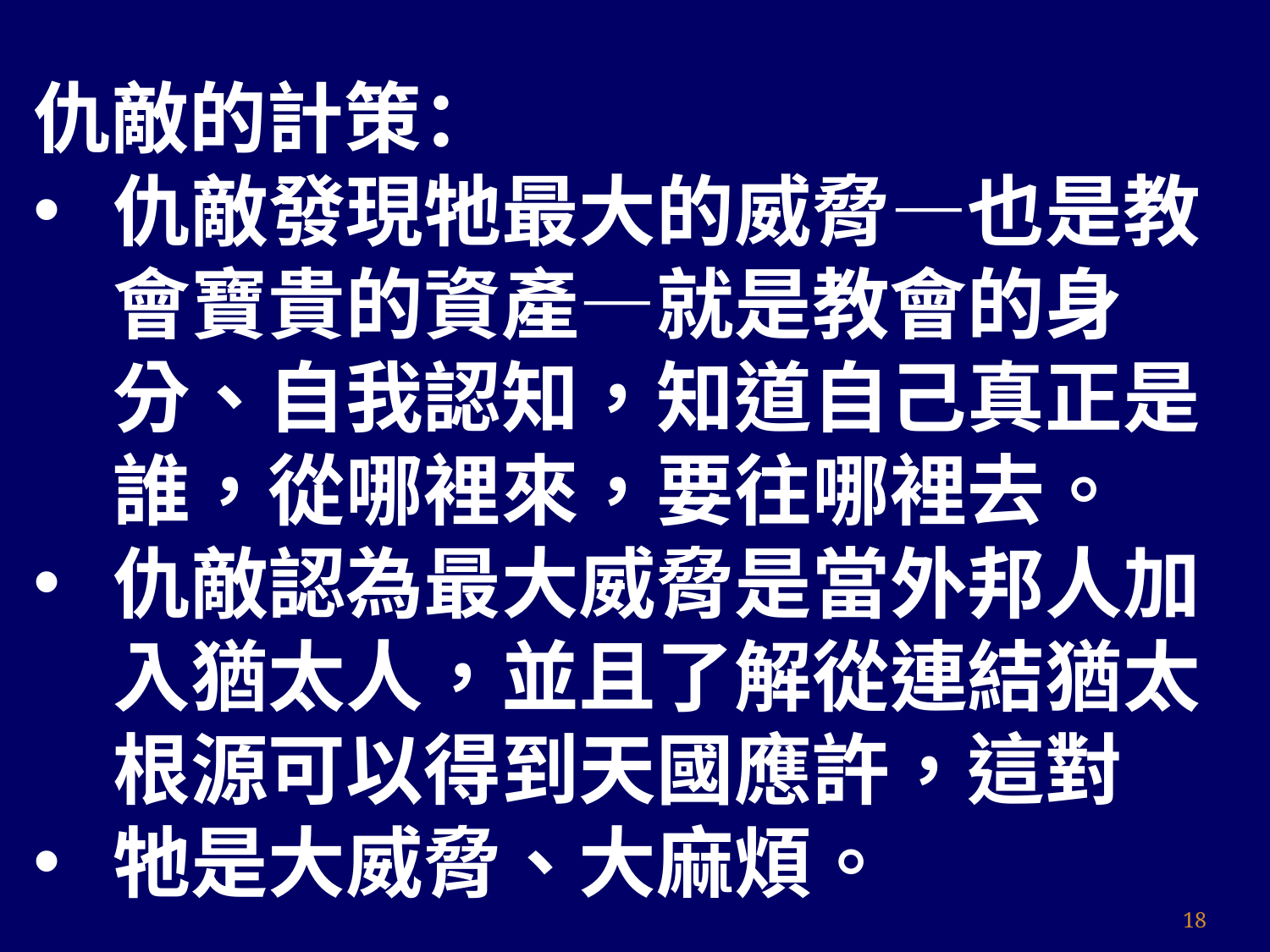

仇敵的計策：
仇敵發現牠最大的威脅—也是教會寶貴的資產—就是教會的身分、自我認知，知道自己真正是誰，從哪裡來，要往哪裡去。
仇敵認為最大威脅是當外邦人加入猶太人，並且了解從連結猶太根源可以得到天國應許，這對
牠是大威脅、大麻煩。
18